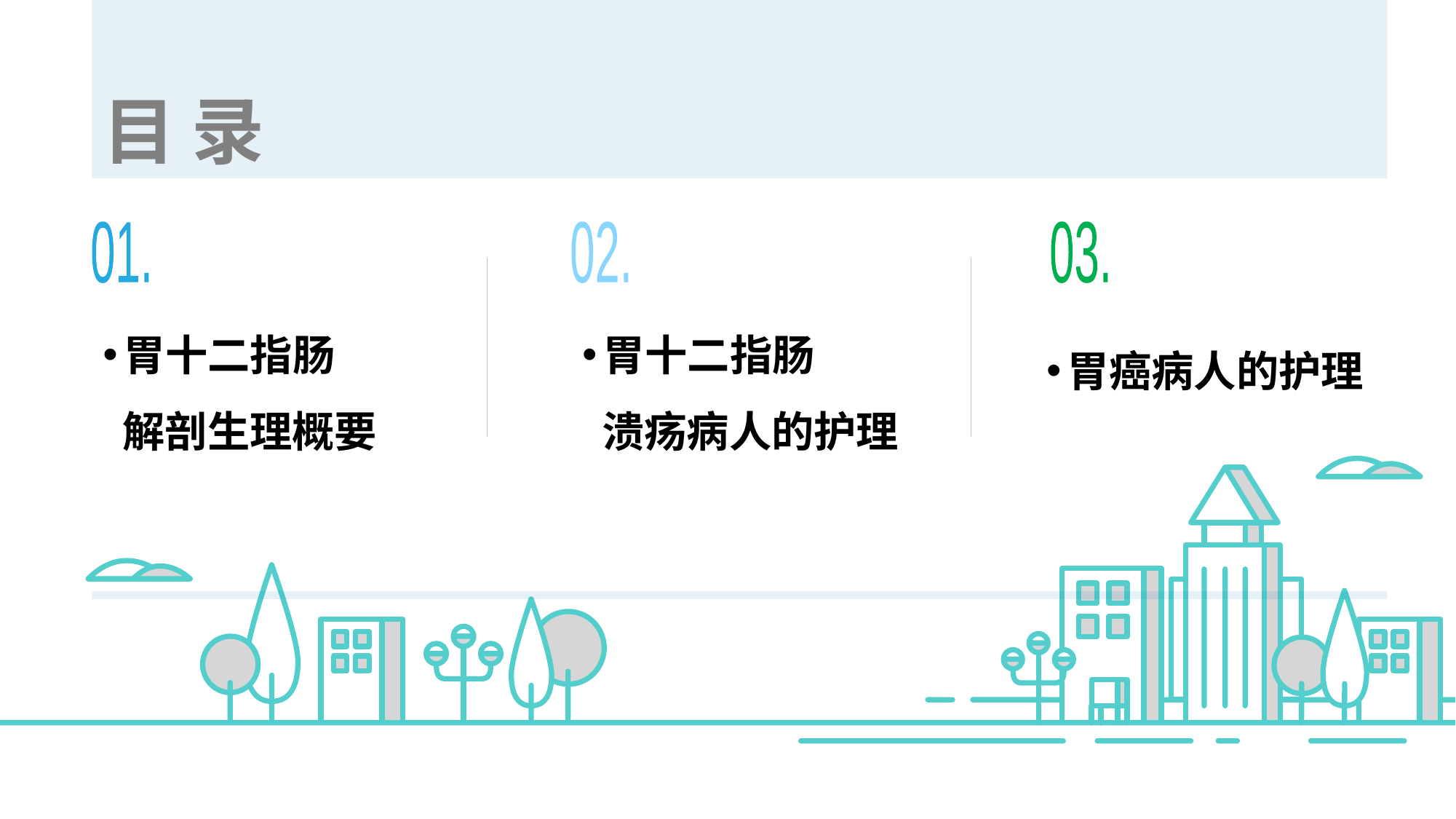

目 录
01.
胃十二指肠
 解剖生理概要
02.
胃十二指肠
 溃疡病人的护理
03.
胃癌病人的护理